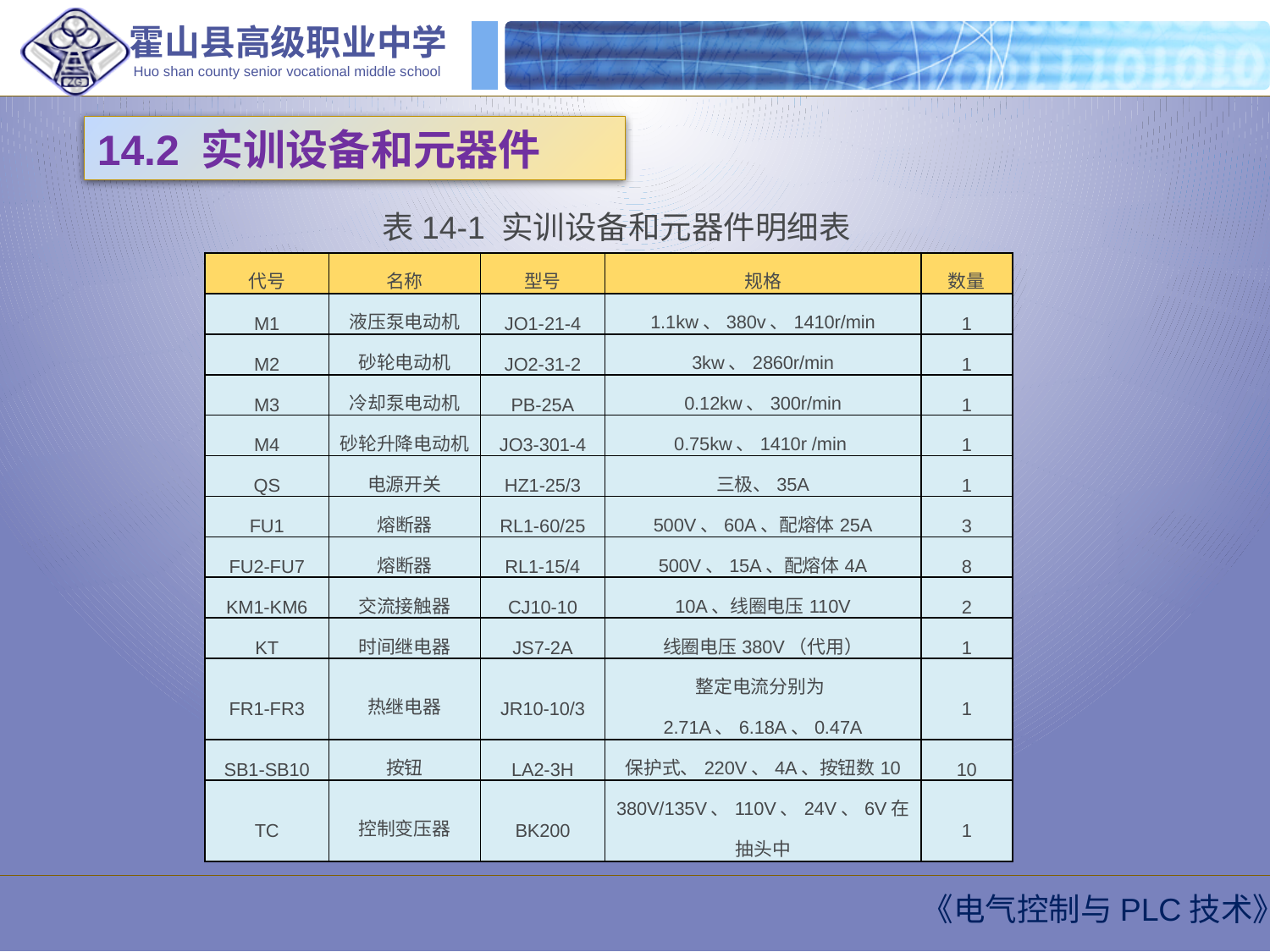

14.2 实训设备和元器件
表14-1 实训设备和元器件明细表
| 代号 | 名称 | 型号 | 规格 | 数量 |
| --- | --- | --- | --- | --- |
| M1 | 液压泵电动机 | JO1-21-4 | 1.1kw、380v、1410r/min | 1 |
| M2 | 砂轮电动机 | JO2-31-2 | 3kw、2860r/min | 1 |
| M3 | 冷却泵电动机 | PB-25A | 0.12kw、300r/min | 1 |
| M4 | 砂轮升降电动机 | JO3-301-4 | 0.75kw、1410r /min | 1 |
| QS | 电源开关 | HZ1-25/3 | 三极、35A | 1 |
| FU1 | 熔断器 | RL1-60/25 | 500V、60A、配熔体25A | 3 |
| FU2-FU7 | 熔断器 | RL1-15/4 | 500V、15A、配熔体4A | 8 |
| KM1-KM6 | 交流接触器 | CJ10-10 | 10A、线圈电压110V | 2 |
| KT | 时间继电器 | JS7-2A | 线圈电压380V（代用） | 1 |
| FR1-FR3 | 热继电器 | JR10-10/3 | 整定电流分别为2.71A、6.18A、0.47A | 1 |
| SB1-SB10 | 按钮 | LA2-3H | 保护式、220V、4A、按钮数10 | 10 |
| TC | 控制变压器 | BK200 | 380V/135V、110V、24V、6V在抽头中 | 1 |